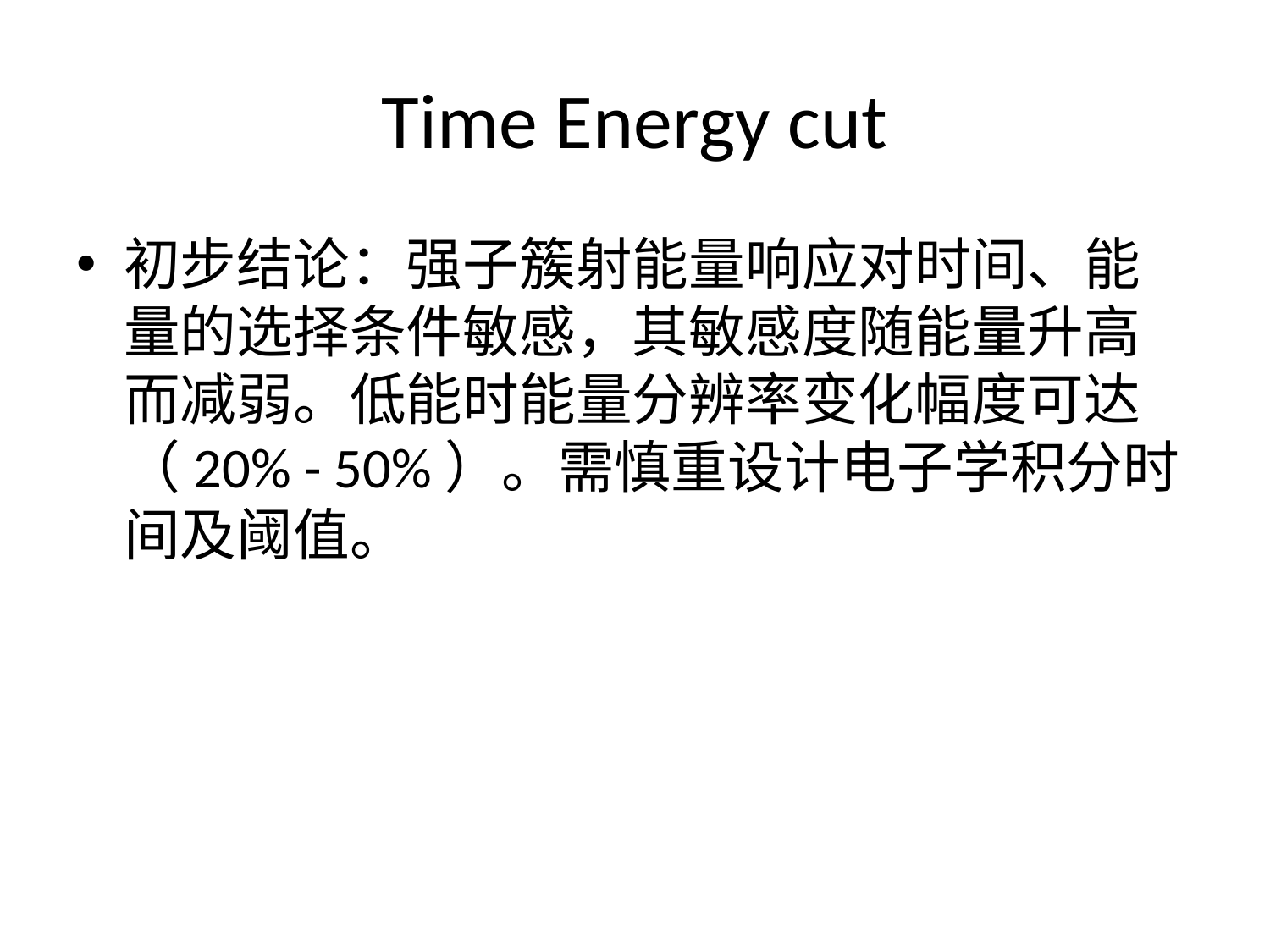

# Time Energy cut
初步结论：强子簇射能量响应对时间、能量的选择条件敏感，其敏感度随能量升高而减弱。低能时能量分辨率变化幅度可达（20% - 50%）。需慎重设计电子学积分时间及阈值。